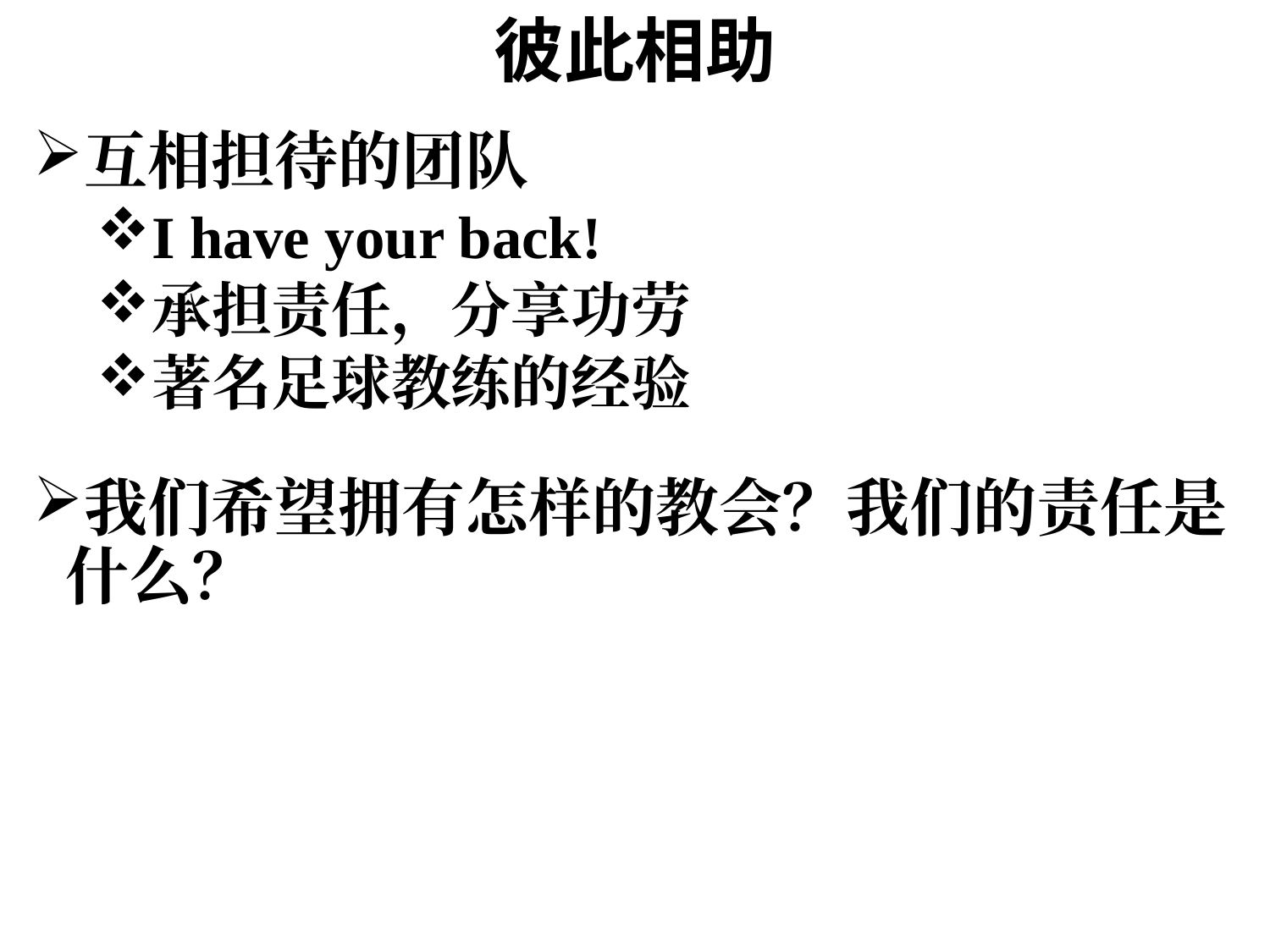

# 彼此相助
互相担待的团队
I have your back!
承担责任，分享功劳
著名足球教练的经验

我们希望拥有怎样的教会？我们的责任是什么？